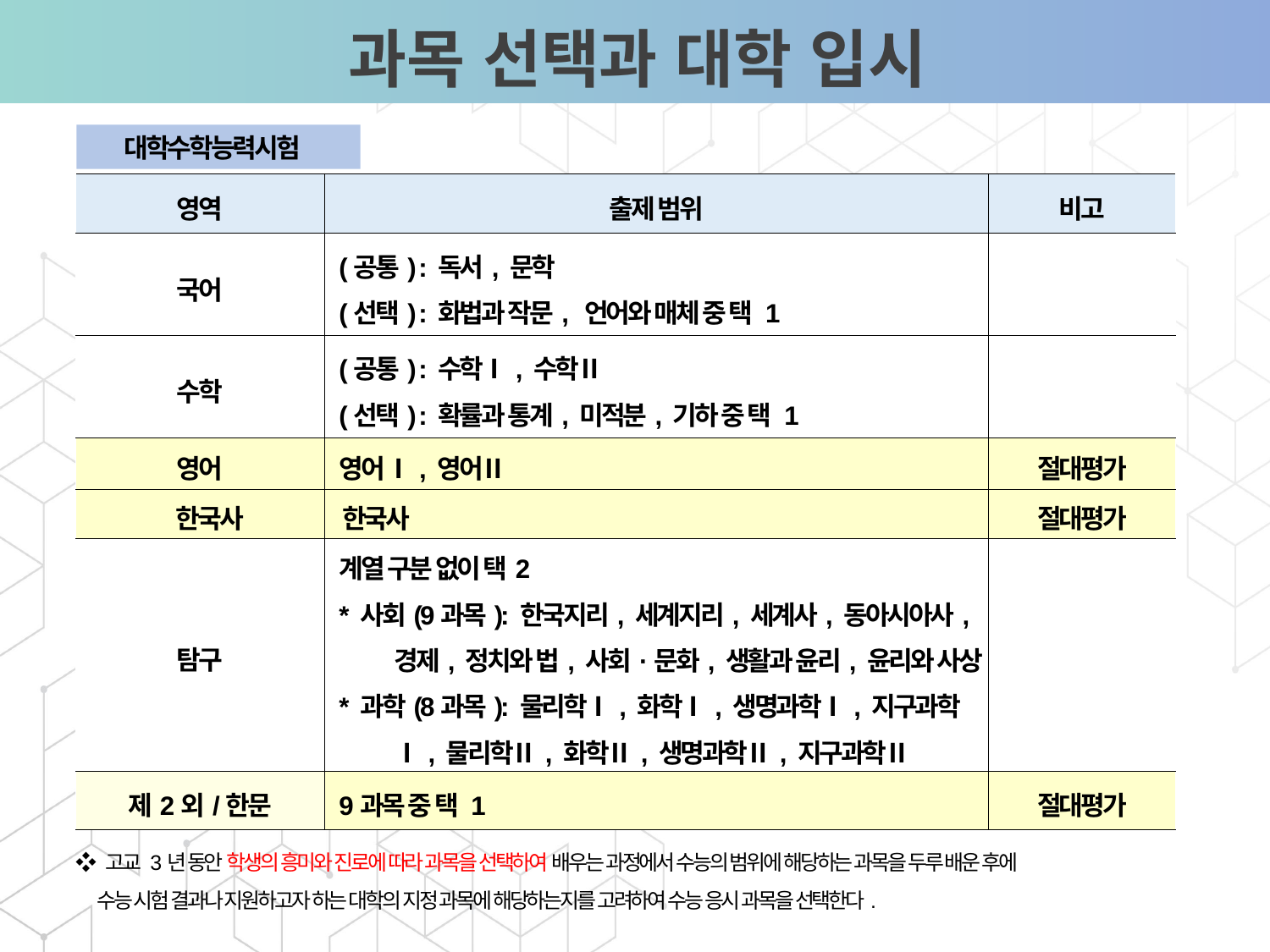

과목 선택과 대학 입시
대학수학능력시험
| 영역 | 출제 범위 | 비고 |
| --- | --- | --- |
| 국어 | (공통) : 독서, 문학 (선택) : 화법과 작문, 언어와 매체 중 택 1 |  |
| 수학 | (공통) : 수학Ⅰ, 수학Ⅱ (선택) : 확률과 통계, 미적분, 기하 중 택 1 |  |
| 영어 | 영어Ⅰ, 영어Ⅱ | 절대평가 |
| 한국사 | 한국사 | 절대평가 |
| 탐구 | 계열 구분 없이 택2 \* 사회(9과목): 한국지리, 세계지리, 세계사, 동아시아사, 경제, 정치와 법, 사회·문화, 생활과 윤리, 윤리와 사상 \* 과학(8과목): 물리학Ⅰ, 화학Ⅰ, 생명과학Ⅰ, 지구과학Ⅰ, 물리학Ⅱ, 화학Ⅱ, 생명과학Ⅱ, 지구과학Ⅱ \*직업: 성공적인 직업생활 +5과목 중 택1 |  |
| 제2외/한문 | 9과목 중 택 1 | 절대평가 |
영업활동의 부재
❖ 고교 3년 동안 학생의 흥미와 진로에 따라 과목을 선택하여 배우는 과정에서 수능의 범위에 해당하는 과목을 두루 배운 후에
    수능 시험 결과나 지원하고자 하는 대학의 지정 과목에 해당하는지를 고려하여 수능 응시 과목을 선택한다.